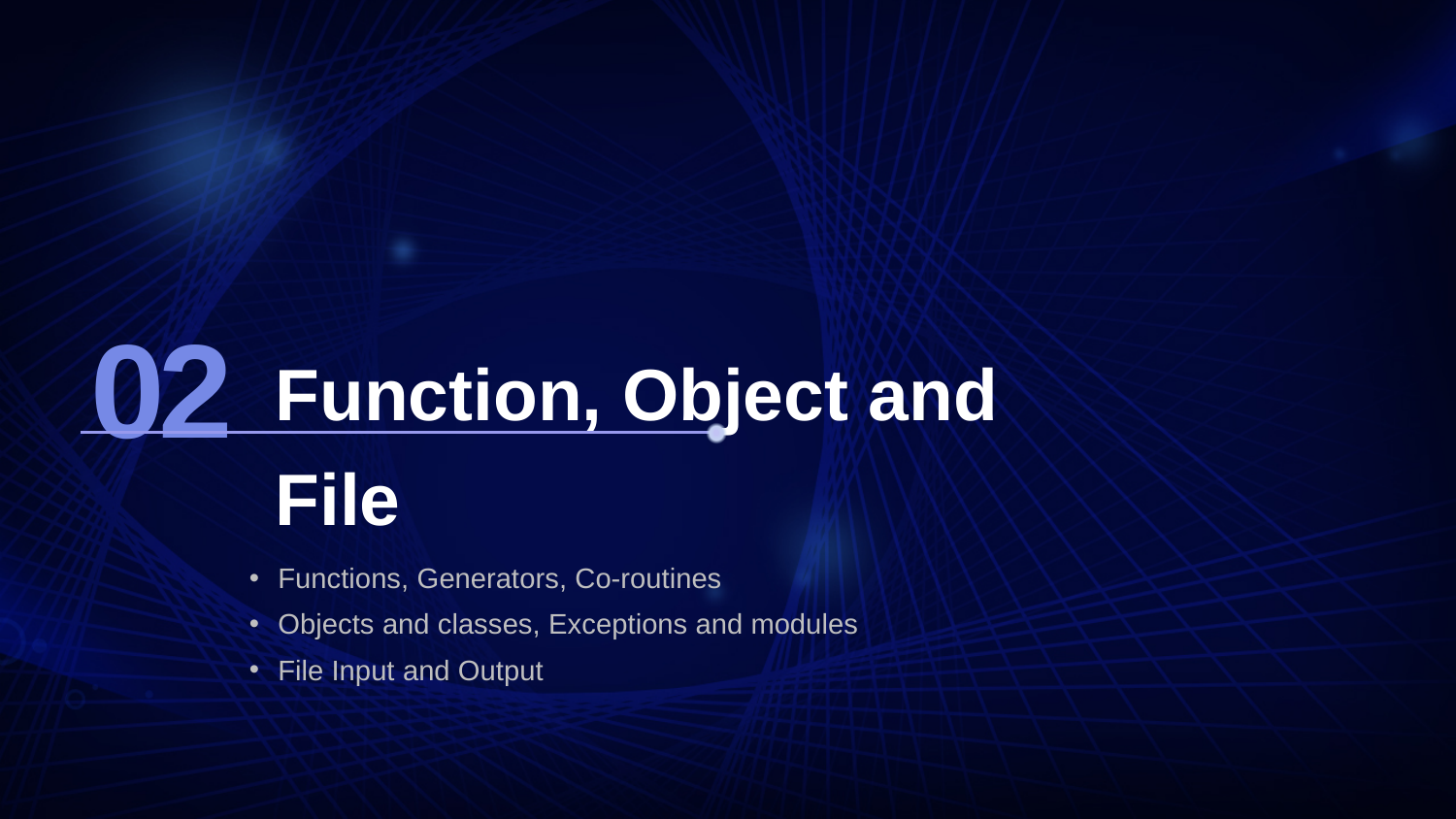

# 슬라이드 제목(기본)
02
Function, Object and File

Functions, Generators, Co-routines
Objects and classes, Exceptions and modules
File Input and Output